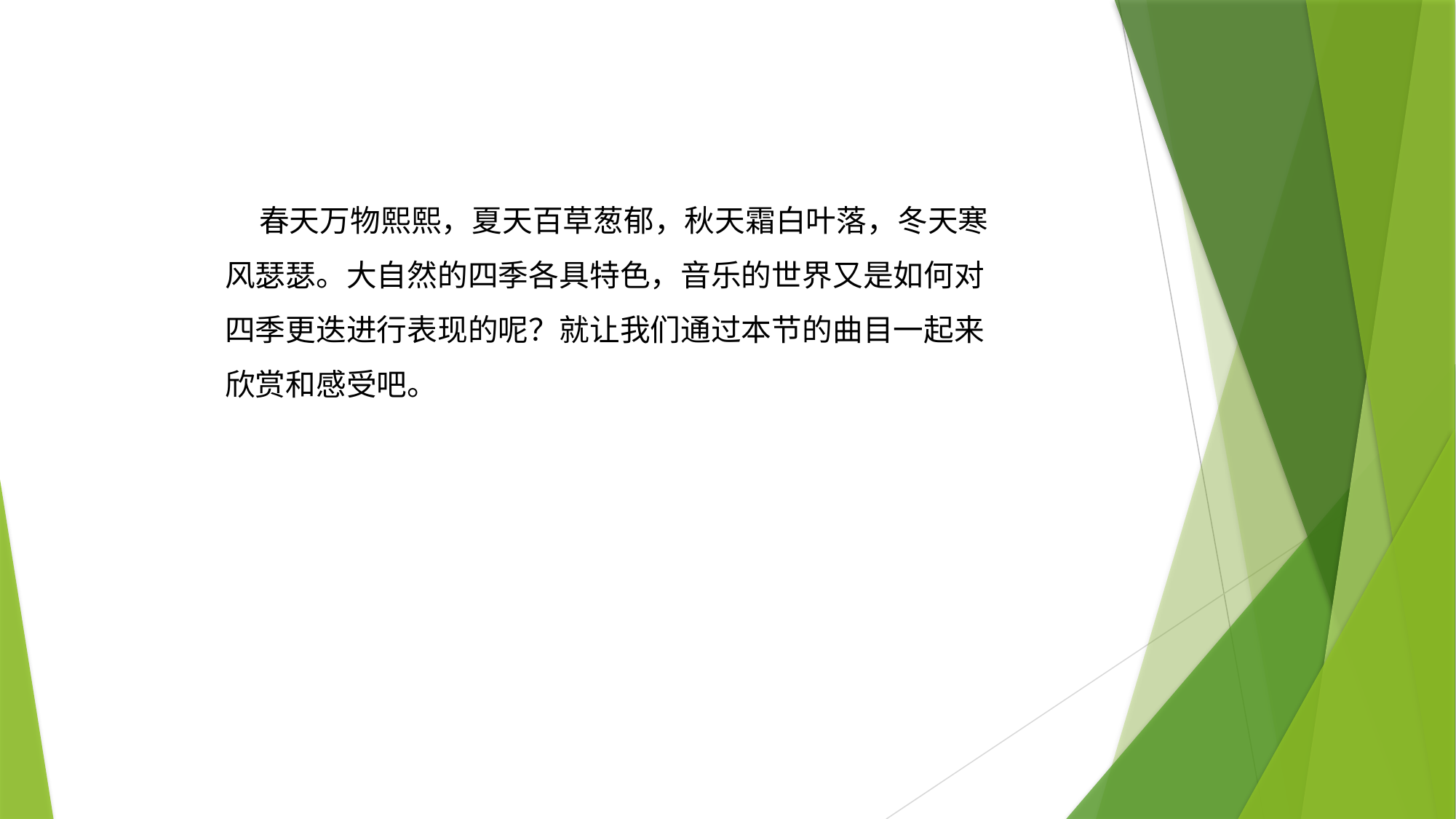

春天万物熙熙，夏天百草葱郁，秋天霜白叶落，冬天寒风瑟瑟。大自然的四季各具特色，音乐的世界又是如何对四季更迭进行表现的呢？就让我们通过本节的曲目一起来欣赏和感受吧。